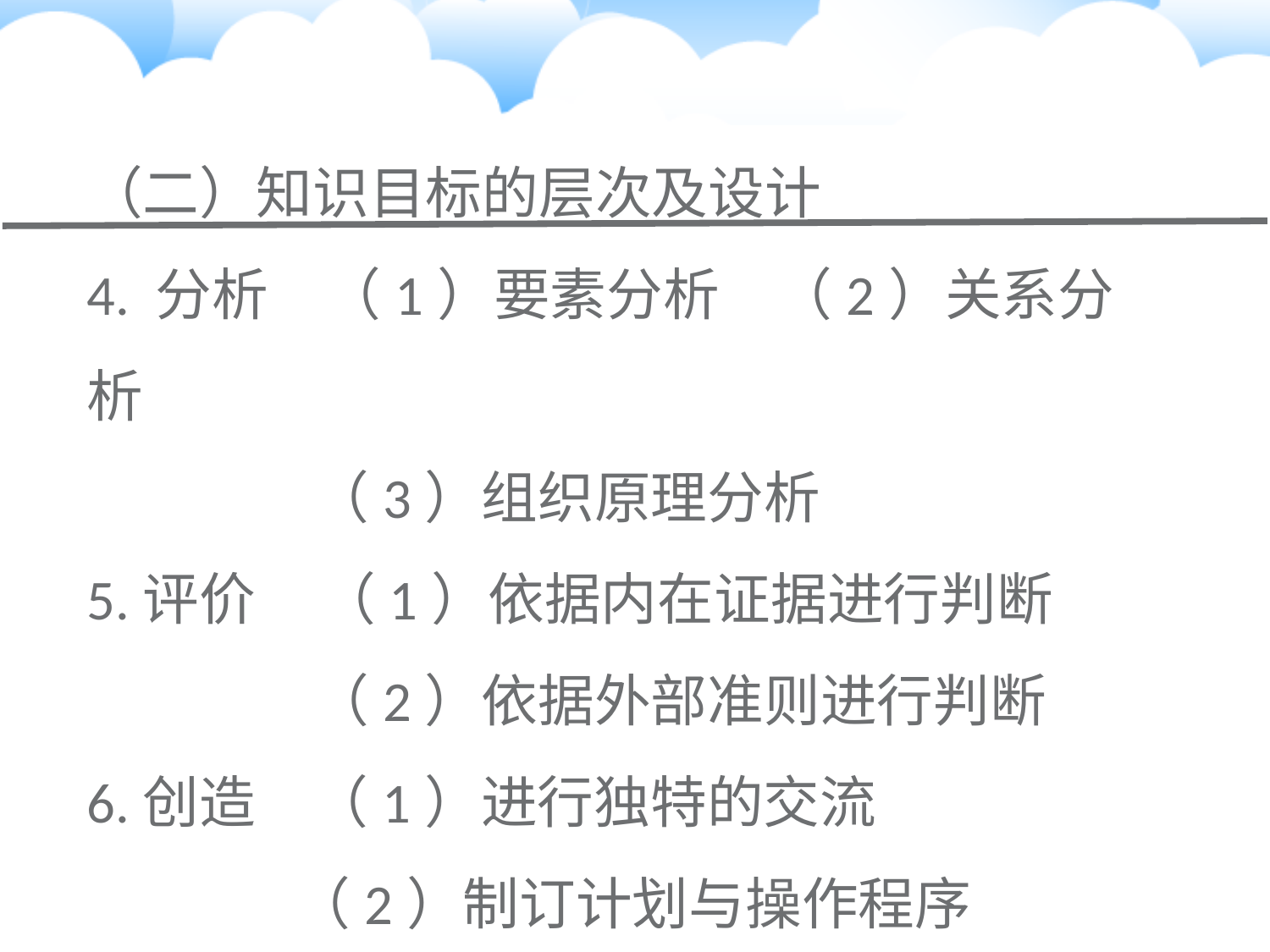

（二）知识目标的层次及设计
4. 分析　（1）要素分析　（2）关系分析
　　　　（3）组织原理分析
5.评价     （1）依据内在证据进行判断
　　　　（2）依据外部准则进行判断
6.创造　（1）进行独特的交流
　　　   （2）制订计划与操作程序
　　　   （3）推导出一套抽象的关系